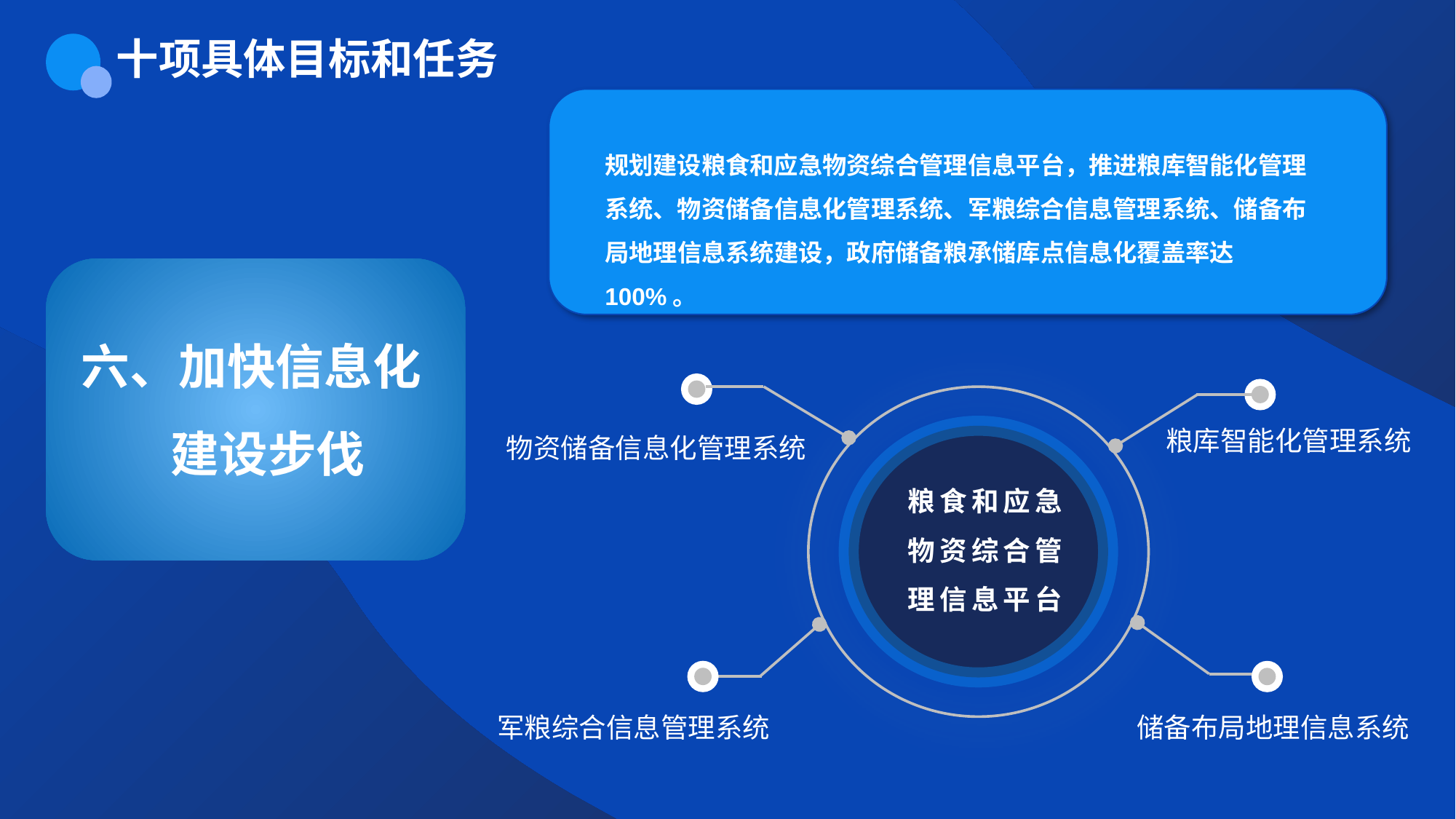

十项具体目标和任务

规划建设粮食和应急物资综合管理信息平台，推进粮库智能化管理系统、物资储备信息化管理系统、军粮综合信息管理系统、储备布局地理信息系统建设，政府储备粮承储库点信息化覆盖率达100%。

六、加快信息化
       建设步伐

粮库智能化管理系统
物资储备信息化管理系统

粮食和应急物资综合管理信息平台

军粮综合信息管理系统
储备布局地理信息系统